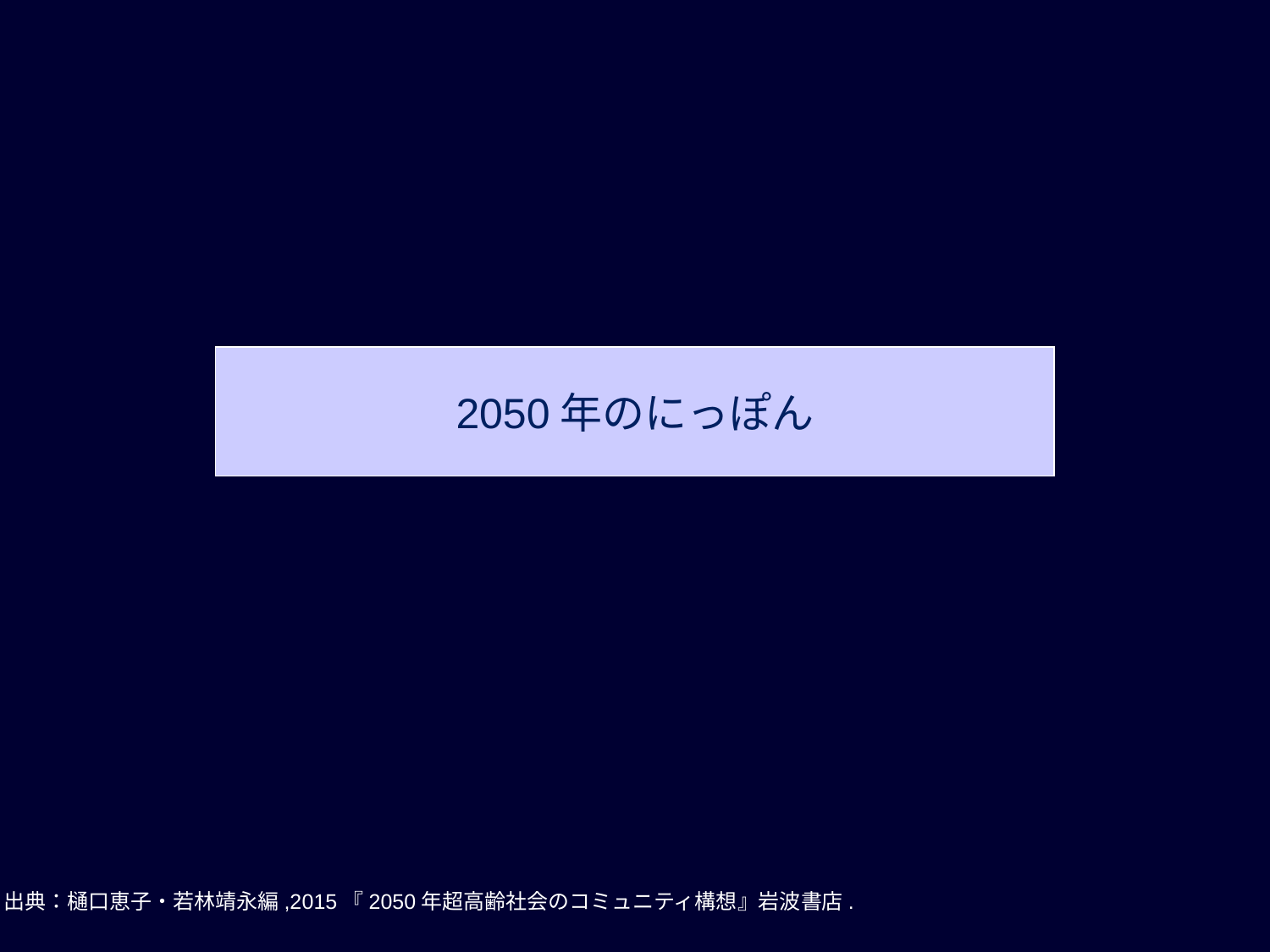

2050年のにっぽん
出典：樋口恵子・若林靖永編,2015『2050年超高齢社会のコミュニティ構想』岩波書店.